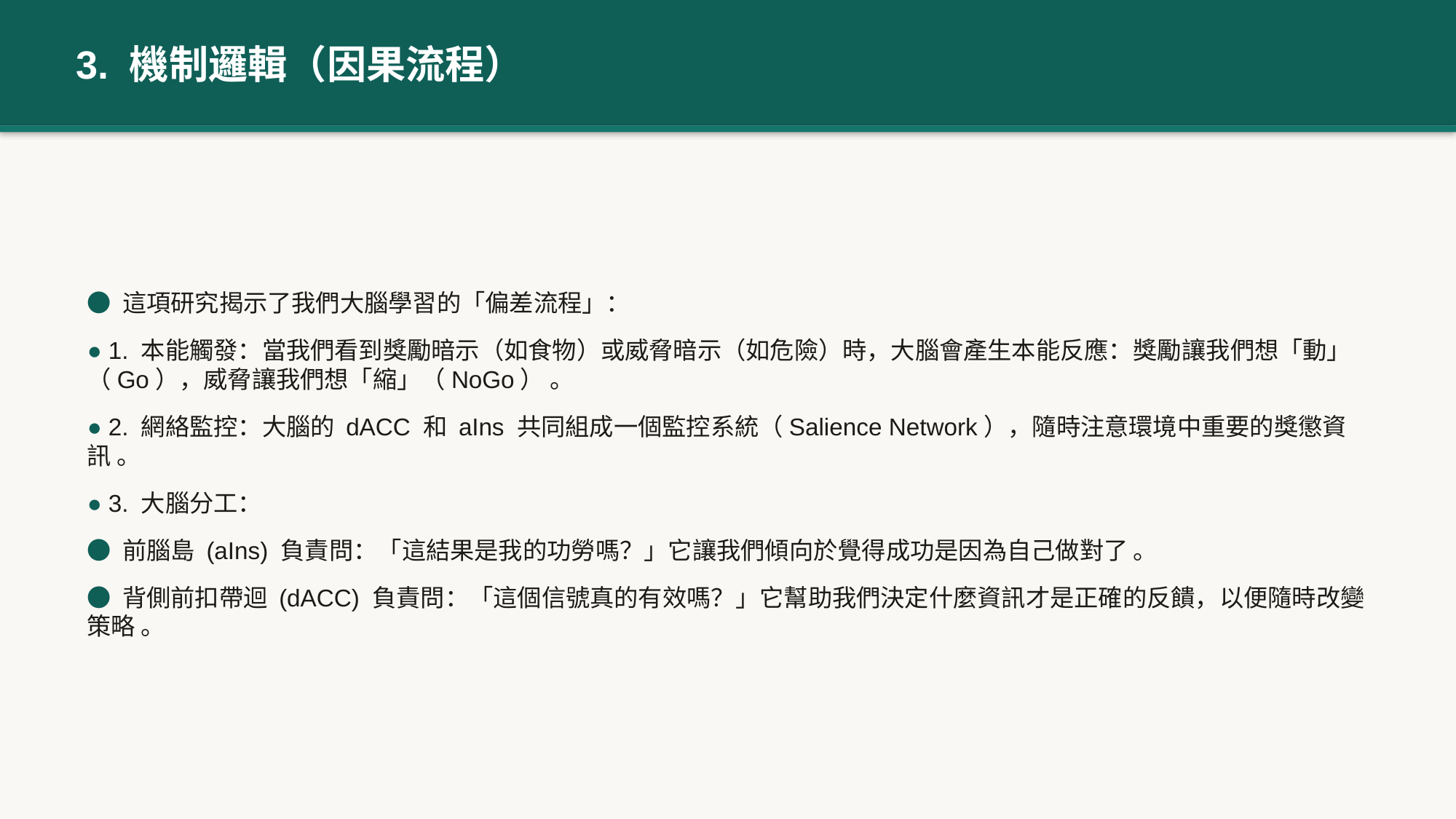

3. 機制邏輯（因果流程）

● 這項研究揭示了我們大腦學習的「偏差流程」：
● 1. 本能觸發：當我們看到獎勵暗示（如食物）或威脅暗示（如危險）時，大腦會產生本能反應：獎勵讓我們想「動」（Go），威脅讓我們想「縮」（NoGo） 。
● 2. 網絡監控：大腦的 dACC 和 aIns 共同組成一個監控系統（Salience Network），隨時注意環境中重要的獎懲資訊 。
● 3. 大腦分工：
● 前腦島 (aIns) 負責問：「這結果是我的功勞嗎？」它讓我們傾向於覺得成功是因為自己做對了 。
● 背側前扣帶迴 (dACC) 負責問：「這個信號真的有效嗎？」它幫助我們決定什麼資訊才是正確的反饋，以便隨時改變策略 。